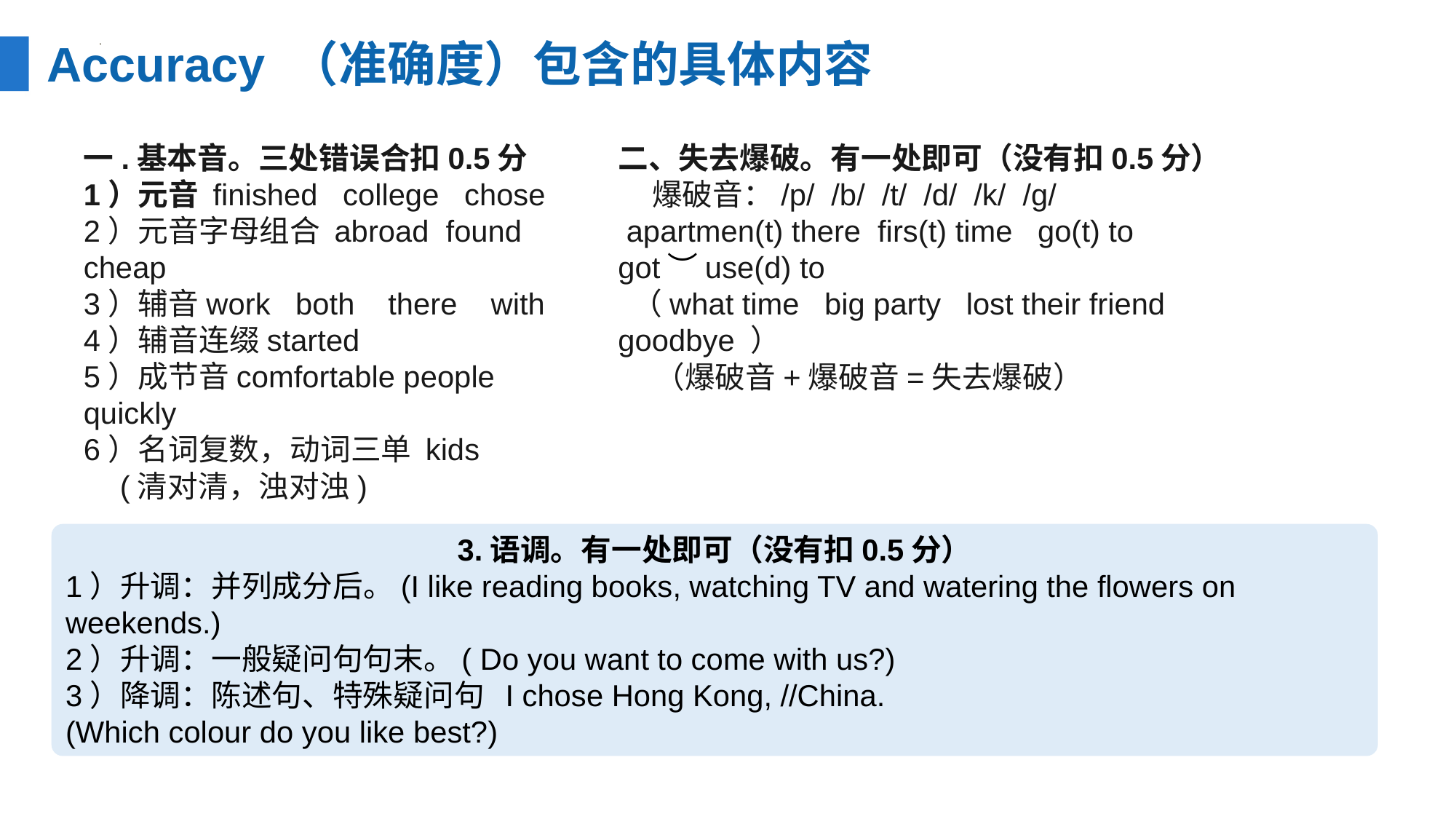

Accuracy （准确度）包含的具体内容

一.基本音。三处错误合扣0.5分1）元音 finished   college   chose  2）元音字母组合 abroad  found   cheap3）辅音work   both    there    with4）辅音连缀started  5）成节音comfortable people  quickly6）名词复数，动词三单 kids  (清对清，浊对浊)
二、失去爆破。有一处即可（没有扣0.5分）    爆破音：/p/  /b/  /t/  /d/  /k/  /g/ apartmen(t) there  firs(t) time   go(t) to   got︶use(d) to （what time   big party   lost their friend  goodbye ）（爆破音+爆破音=失去爆破）
3.语调。有一处即可（没有扣0.5分）
1）升调：并列成分后。(I like reading books, watching TV and watering the flowers on weekends.)
2）升调：一般疑问句句末。( Do you want to come with us?)
3）降调：陈述句、特殊疑问句  I chose Hong Kong, //China.
(Which colour do you like best?)